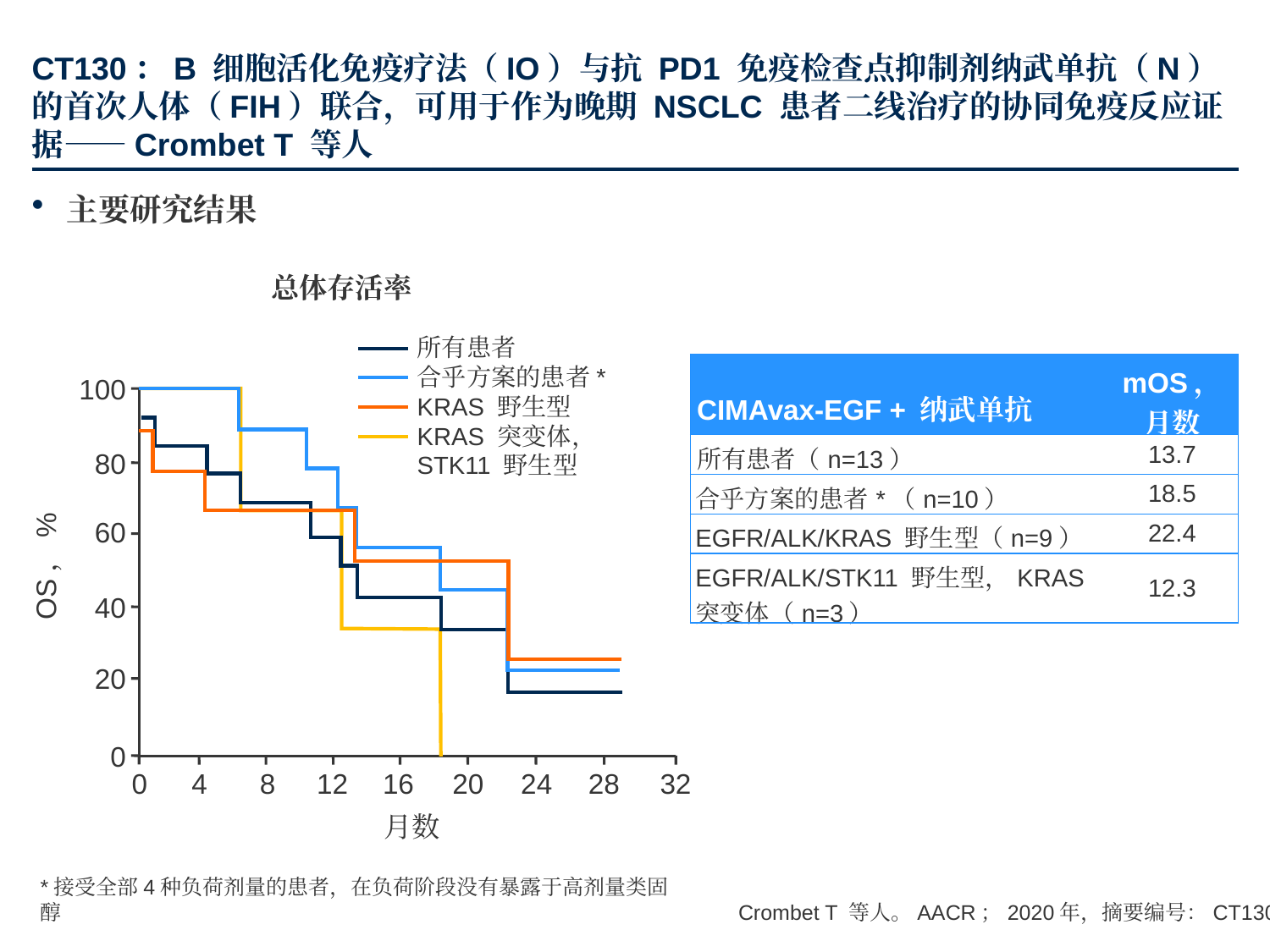

# CT130：B 细胞活化免疫疗法（IO）与抗 PD1 免疫检查点抑制剂纳武单抗（N）的首次人体（FIH）联合，可用于作为晚期 NSCLC 患者二线治疗的协同免疫反应证据——Crombet T 等人
主要研究结果

总体存活率
所有患者
合乎方案的患者*
KRAS 野生型
KRAS 突变体，
STK11 野生型
| CIMAvax-EGF + 纳武单抗 | mOS，月数 |
| --- | --- |
| 所有患者（n=13） | 13.7 |
| 合乎方案的患者\*（n=10） | 18.5 |
| EGFR/ALK/KRAS 野生型（n=9） | 22.4 |
| EGFR/ALK/STK11 野生型，KRAS 突变体（n=3） | 12.3 |
100

80

60

OS，%
40

20

0

0
4
8
12
16
20
24
28
32
月数
*接受全部4种负荷剂量的患者，在负荷阶段没有暴露于高剂量类固醇
Crombet T 等人。AACR；2020年，摘要编号：CT130